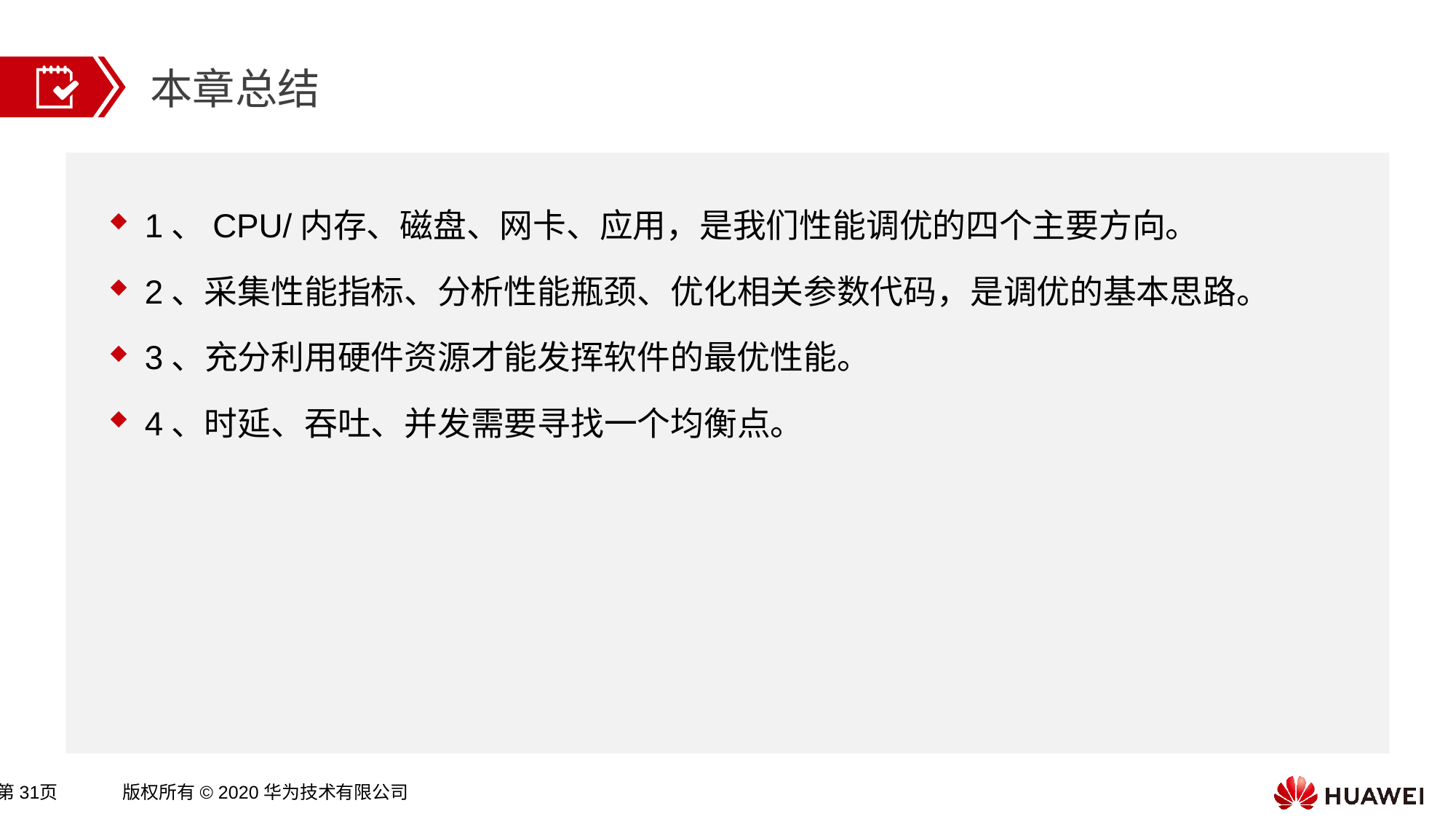

本章总结

1、CPU/内存、磁盘、网卡、应用，是我们性能调优的四个主要方向。
2、采集性能指标、分析性能瓶颈、优化相关参数代码，是调优的基本思路。
3、充分利用硬件资源才能发挥软件的最优性能。
4、时延、吞吐、并发需要寻找一个均衡点。